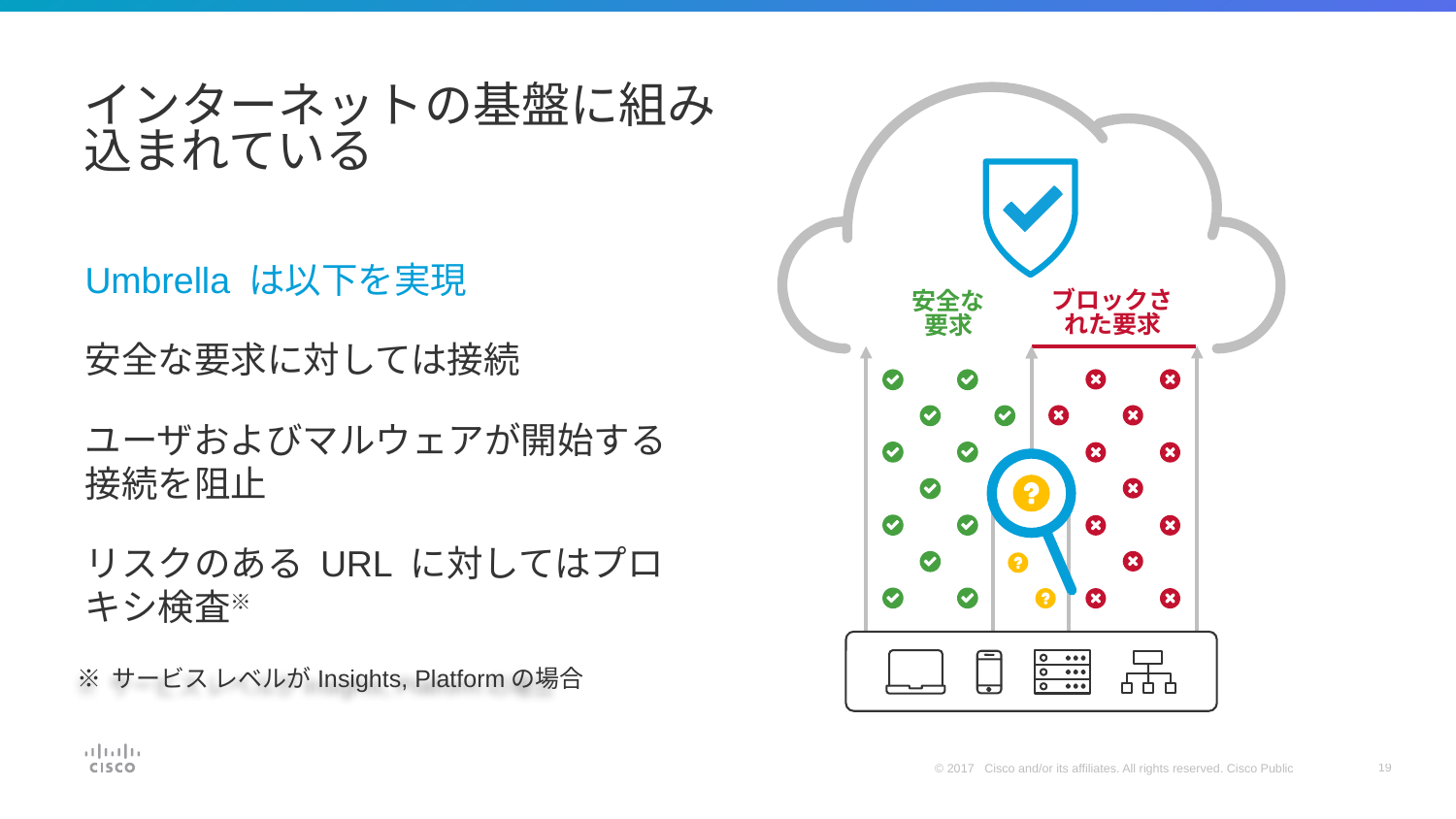

# インターネットの基盤に組み 込まれている

Umbrella は以下を実現
安全な要求に対しては接続
ユーザおよびマルウェアが開始する接続を阻止
リスクのある URL に対してはプロキシ検査※
ブロックされた要求
安全な要求

※ サービス レベルがInsights, Platformの場合